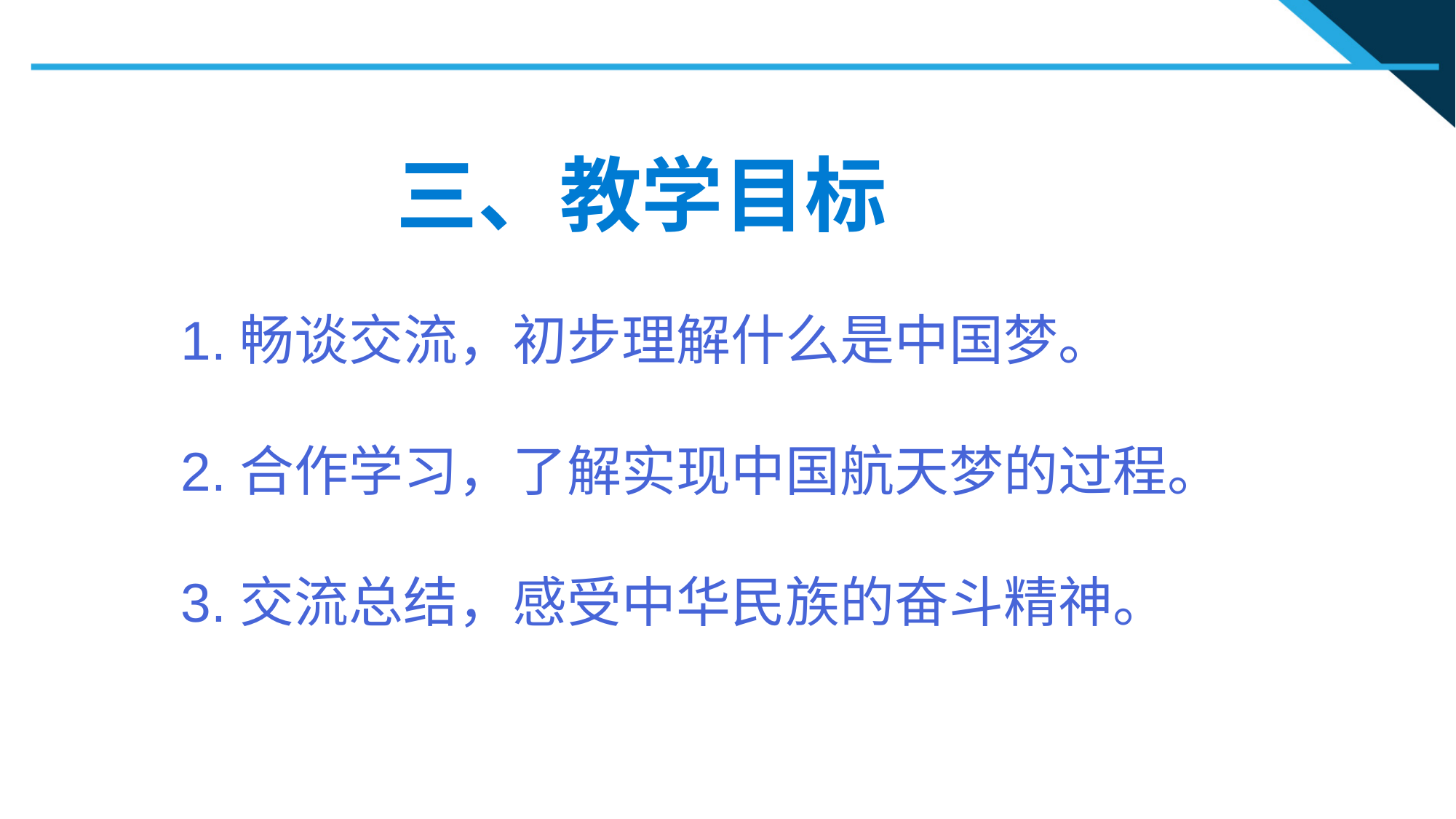

三、教学目标

1.畅谈交流，初步理解什么是中国梦。

2.合作学习，了解实现中国航天梦的过程。

3.交流总结，感受中华民族的奋斗精神。